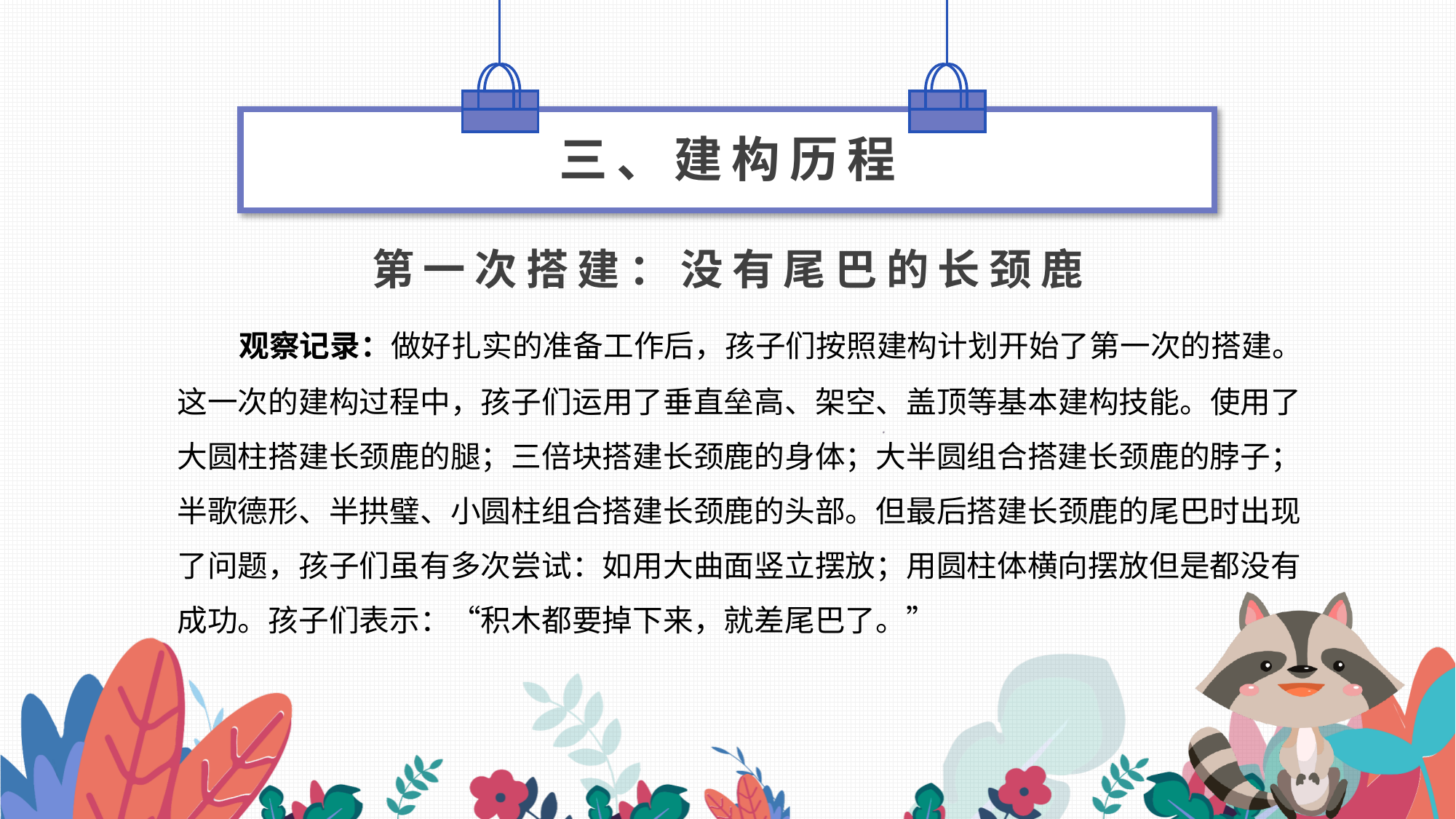

三、建构历程
第一次搭建：没有尾巴的长颈鹿
       观察记录：做好扎实的准备工作后，孩子们按照建构计划开始了第一次的搭建。这一次的建构过程中，孩子们运用了垂直垒高、架空、盖顶等基本建构技能。使用了大圆柱搭建长颈鹿的腿；三倍块搭建长颈鹿的身体；大半圆组合搭建长颈鹿的脖子；半歌德形、半拱璧、小圆柱组合搭建长颈鹿的头部。但最后搭建长颈鹿的尾巴时出现了问题，孩子们虽有多次尝试：如用大曲面竖立摆放；用圆柱体横向摆放但是都没有成功。孩子们表示：“积木都要掉下来，就差尾巴了。”